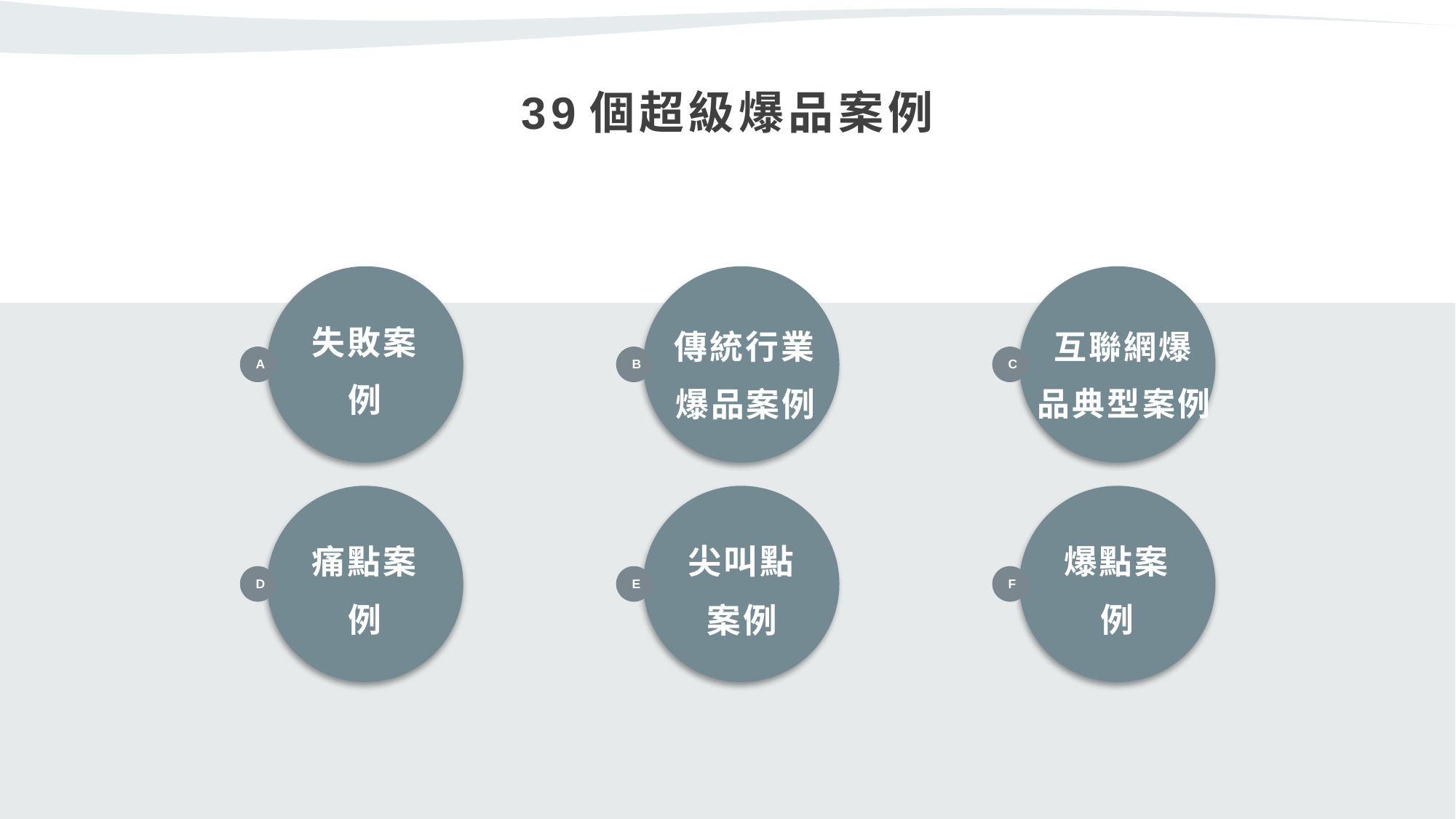

39個超級爆品案例

失敗案例

傳統行業爆品案例
互聯網爆品典型案例
A
B
C

痛點案例
尖叫點案例
爆點案例
D
E
F